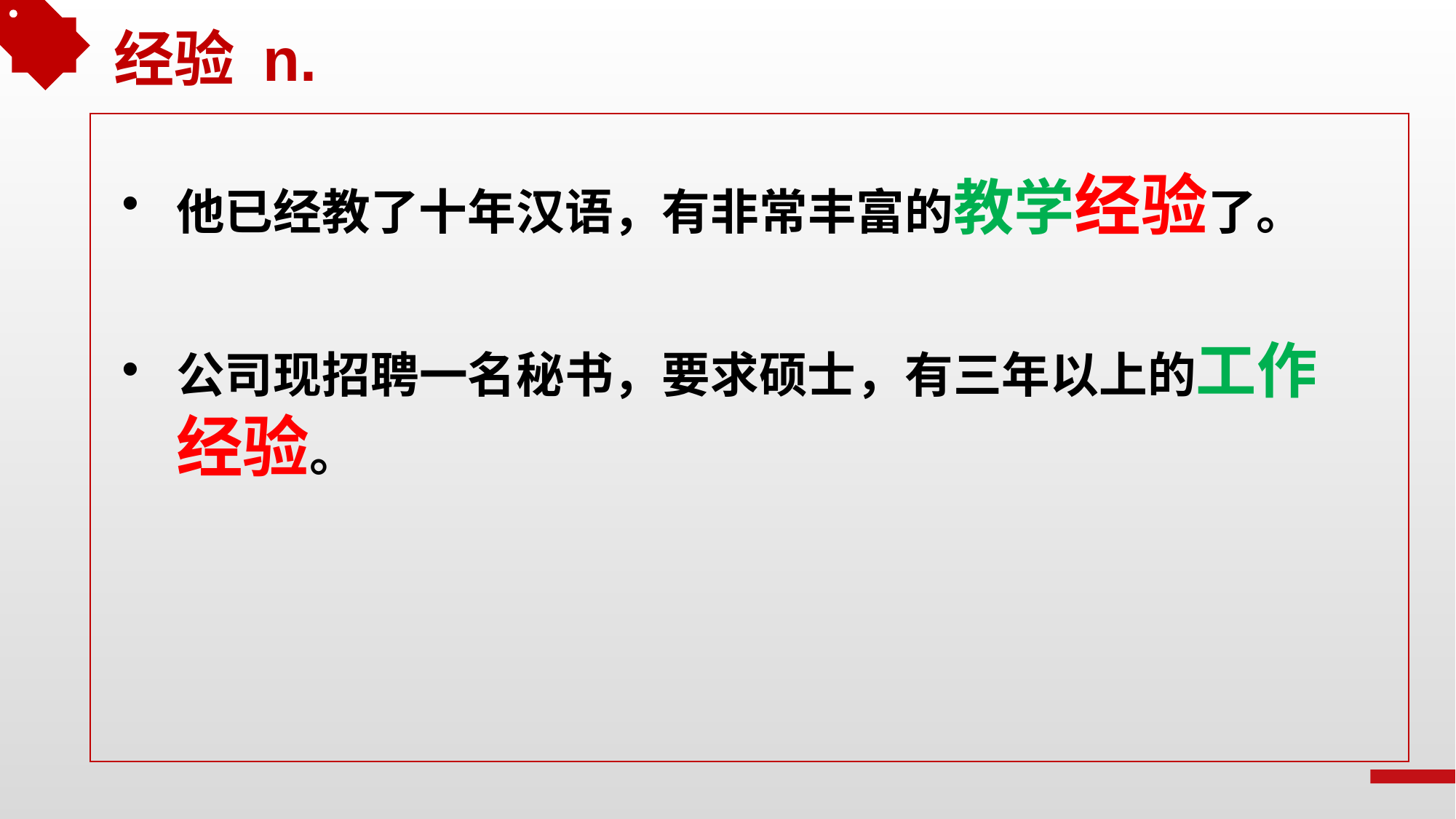

经验 n.

他已经教了十年汉语，有非常丰富的教学经验了。
公司现招聘一名秘书，要求硕士，有三年以上的工作经验。